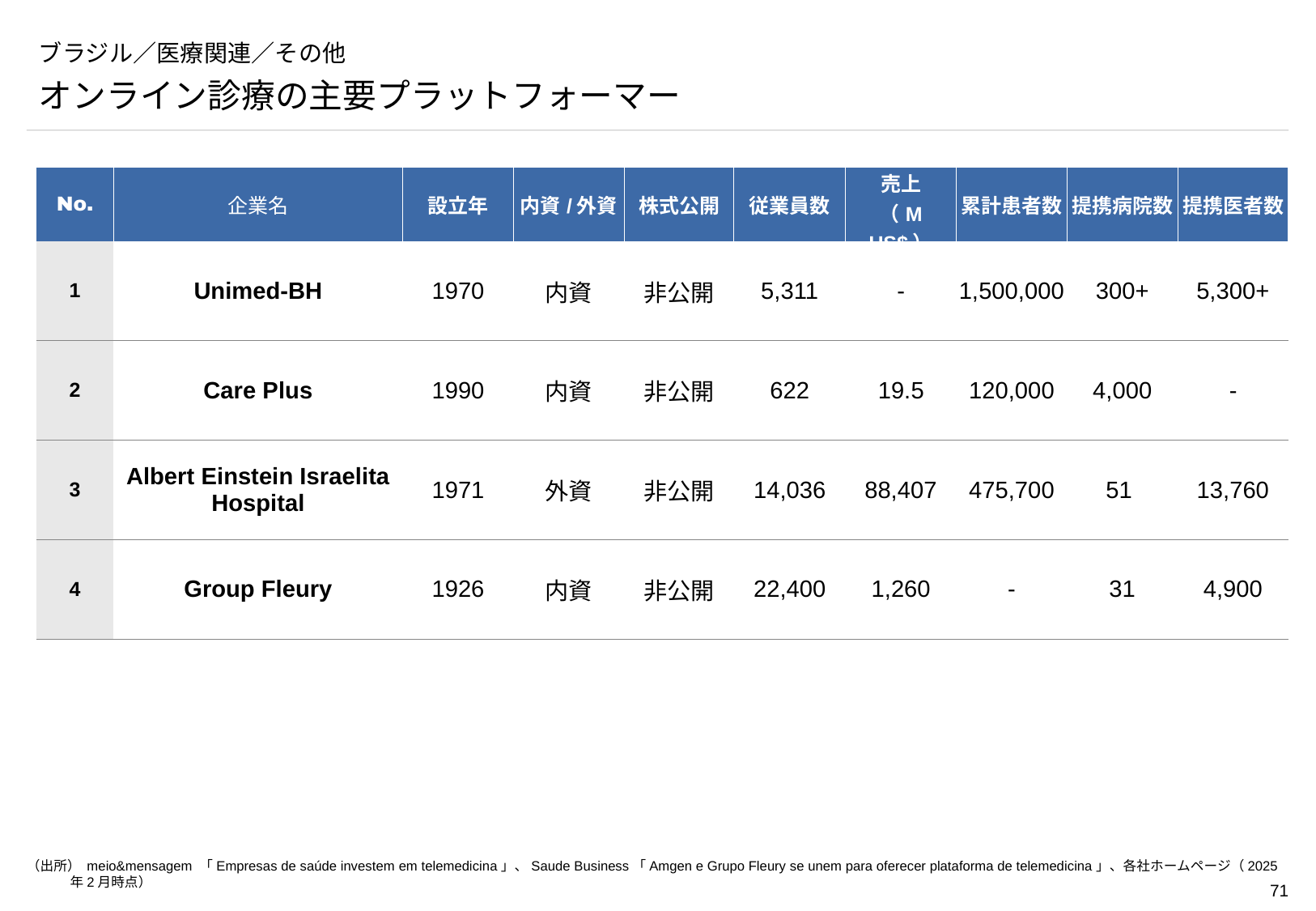

# ブラジル／医療関連／その他
オンライン診療の主要プラットフォーマー
| No. | 企業名 | 設立年 | 内資/外資 | 株式公開 | 従業員数 | 売上 （M US$） | 累計患者数 | 提携病院数 | 提携医者数 |
| --- | --- | --- | --- | --- | --- | --- | --- | --- | --- |
| 1 | Unimed-BH | 1970 | 内資 | 非公開 | 5,311 | - | 1,500,000 | 300+ | 5,300+ |
| 2 | Care Plus | 1990 | 内資 | 非公開 | 622 | 19.5 | 120,000 | 4,000 | - |
| 3 | Albert Einstein Israelita Hospital | 1971 | 外資 | 非公開 | 14,036 | 88,407 | 475,700 | 51 | 13,760 |
| 4 | Group Fleury | 1926 | 内資 | 非公開 | 22,400 | 1,260 | - | 31 | 4,900 |
（出所） meio&mensagem 「Empresas de saúde investem em telemedicina」、Saude Business「Amgen e Grupo Fleury se unem para oferecer plataforma de telemedicina」、各社ホームページ（2025年2月時点）